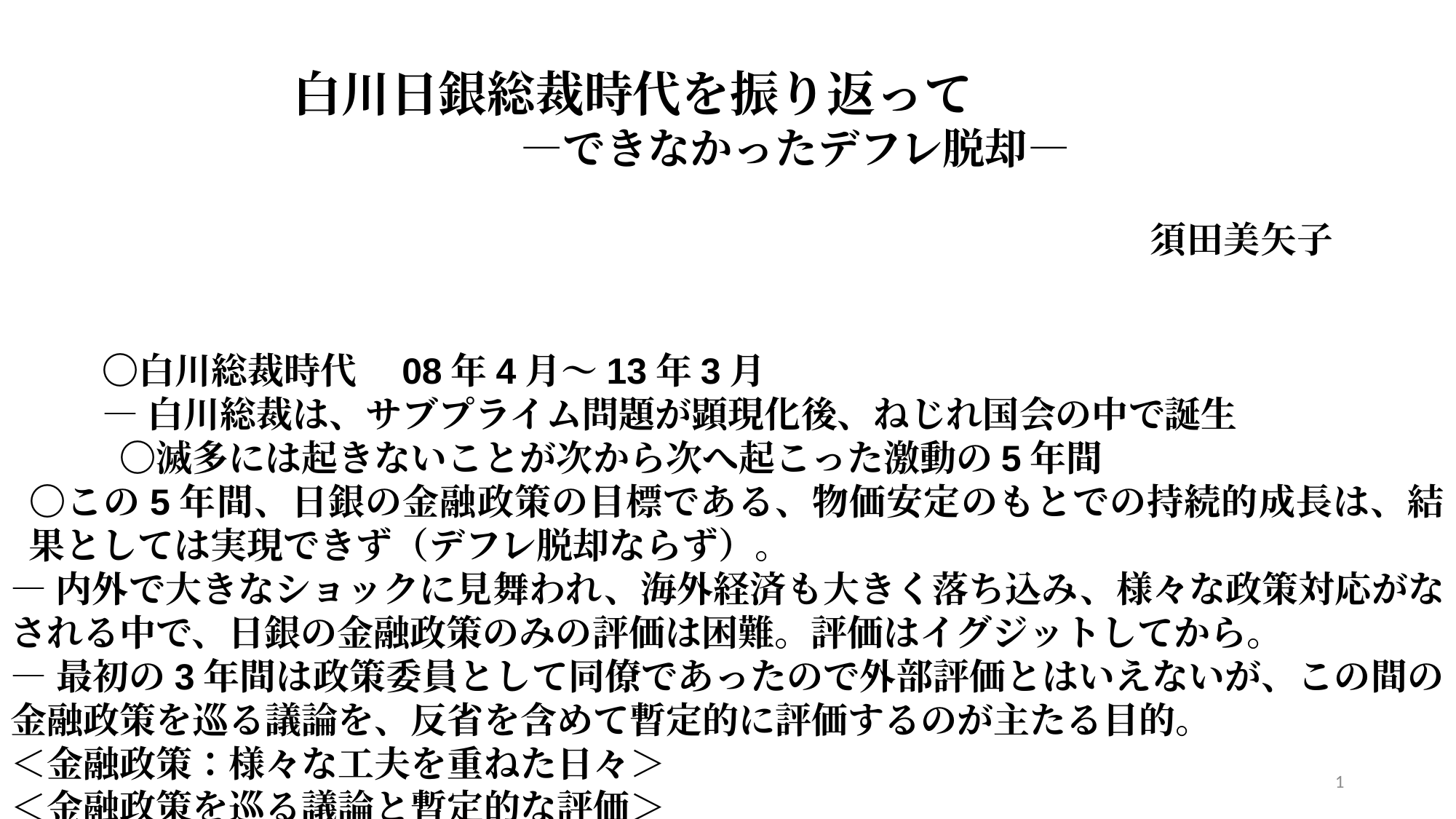

白川日銀総裁時代を振り返って
　　　　　　　　　―できなかったデフレ脱却―

　　　　　　　　　　　　　　　　　　　　　　　　　　須田美矢子

〇白川総裁時代　08年4月～13年3月
―白川総裁は、サブプライム問題が顕現化後、ねじれ国会の中で誕生
 〇滅多には起きないことが次から次へ起こった激動の5年間
 〇この5年間、日銀の金融政策の目標である、物価安定のもとでの持続的成長は、結果としては実現できず（デフレ脱却ならず）。
―内外で大きなショックに見舞われ、海外経済も大きく落ち込み、様々な政策対応がなされる中で、日銀の金融政策のみの評価は困難。評価はイグジットしてから。
―最初の3年間は政策委員として同僚であったので外部評価とはいえないが、この間の金融政策を巡る議論を、反省を含めて暫定的に評価するのが主たる目的。
＜金融政策：様々な工夫を重ねた日々＞
＜金融政策を巡る議論と暫定的な評価＞

1